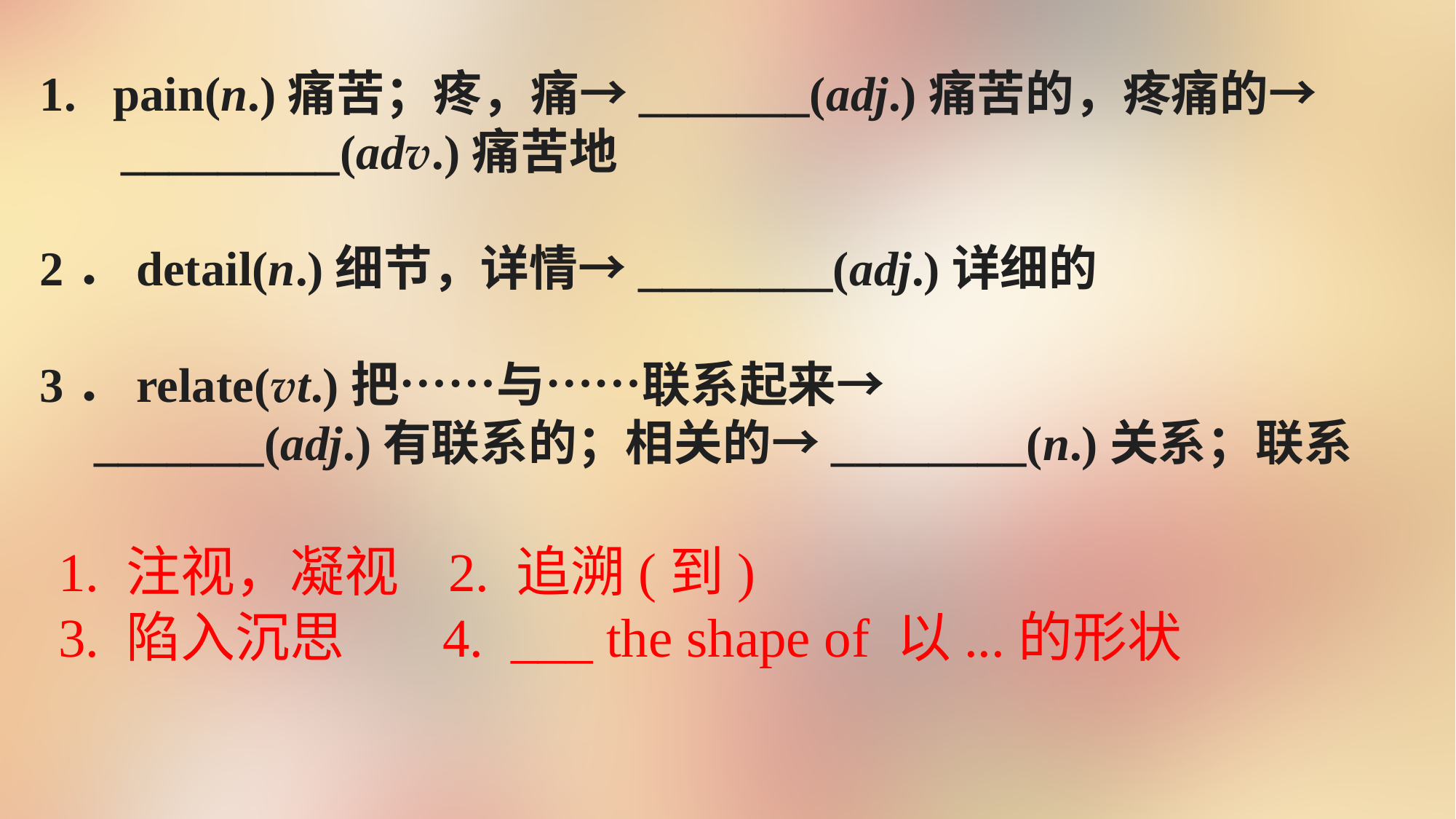

1.   pain(n.)痛苦；疼，痛→_______(adj.)痛苦的，疼痛的→
      _________(adv.)痛苦地

2．detail(n.)细节，详情→________(adj.)详细的

3．relate(vt.)把……与……联系起来→
    _______(adj.)有联系的；相关的→________(n.)关系；联系

1. 注视，凝视   2. 追溯(到)
3. 陷入沉思       4.  ___ the shape of 以...的形状